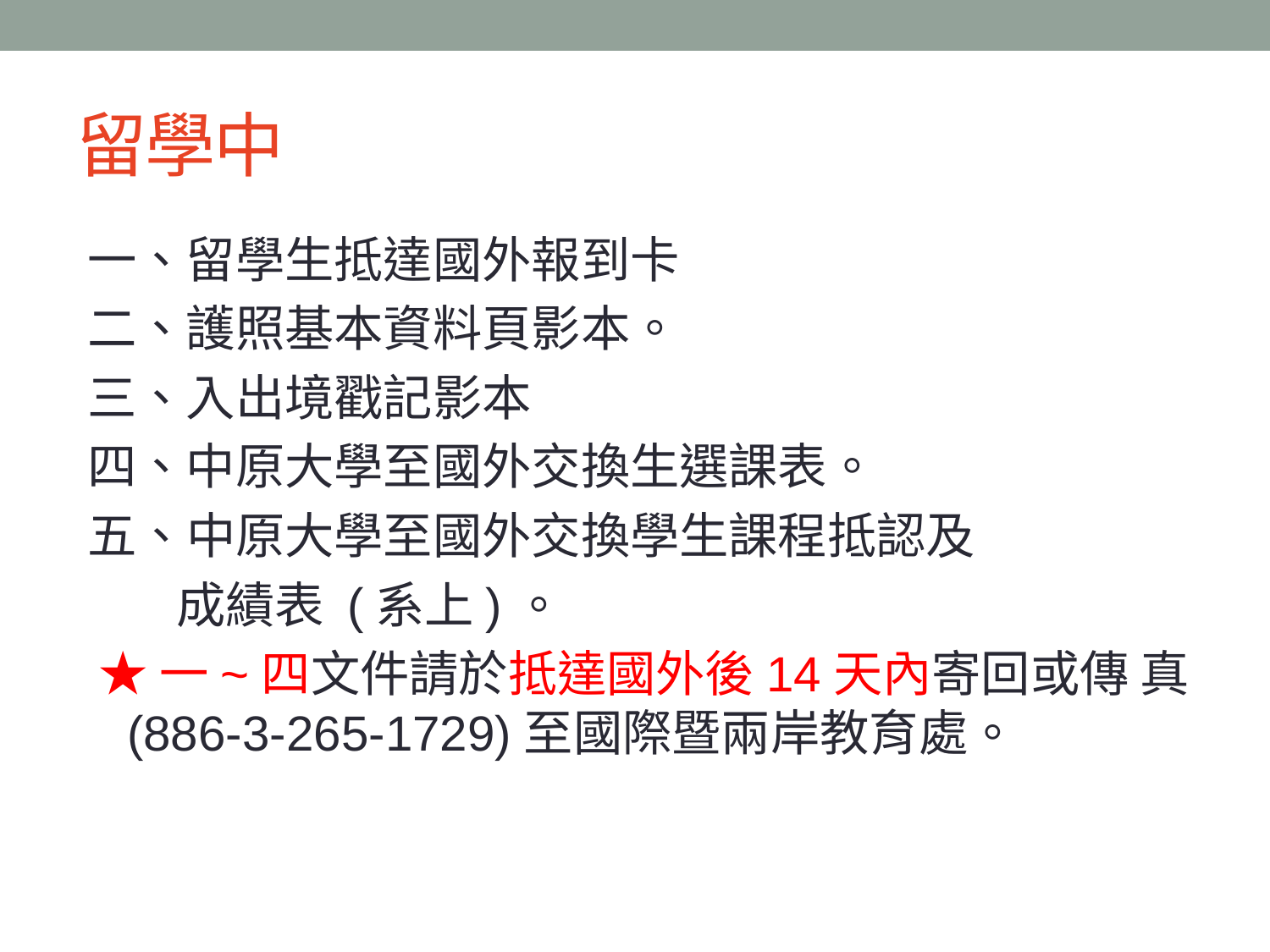

# 留學中
一、留學生抵達國外報到卡
二、護照基本資料頁影本。
三、入出境戳記影本
四、中原大學至國外交換生選課表。
五、中原大學至國外交換學生課程抵認及
       成績表 (系上)。
 ★一~四文件請於抵達國外後14天內寄回或傳 真(886-3-265-1729)至國際暨兩岸教育處。